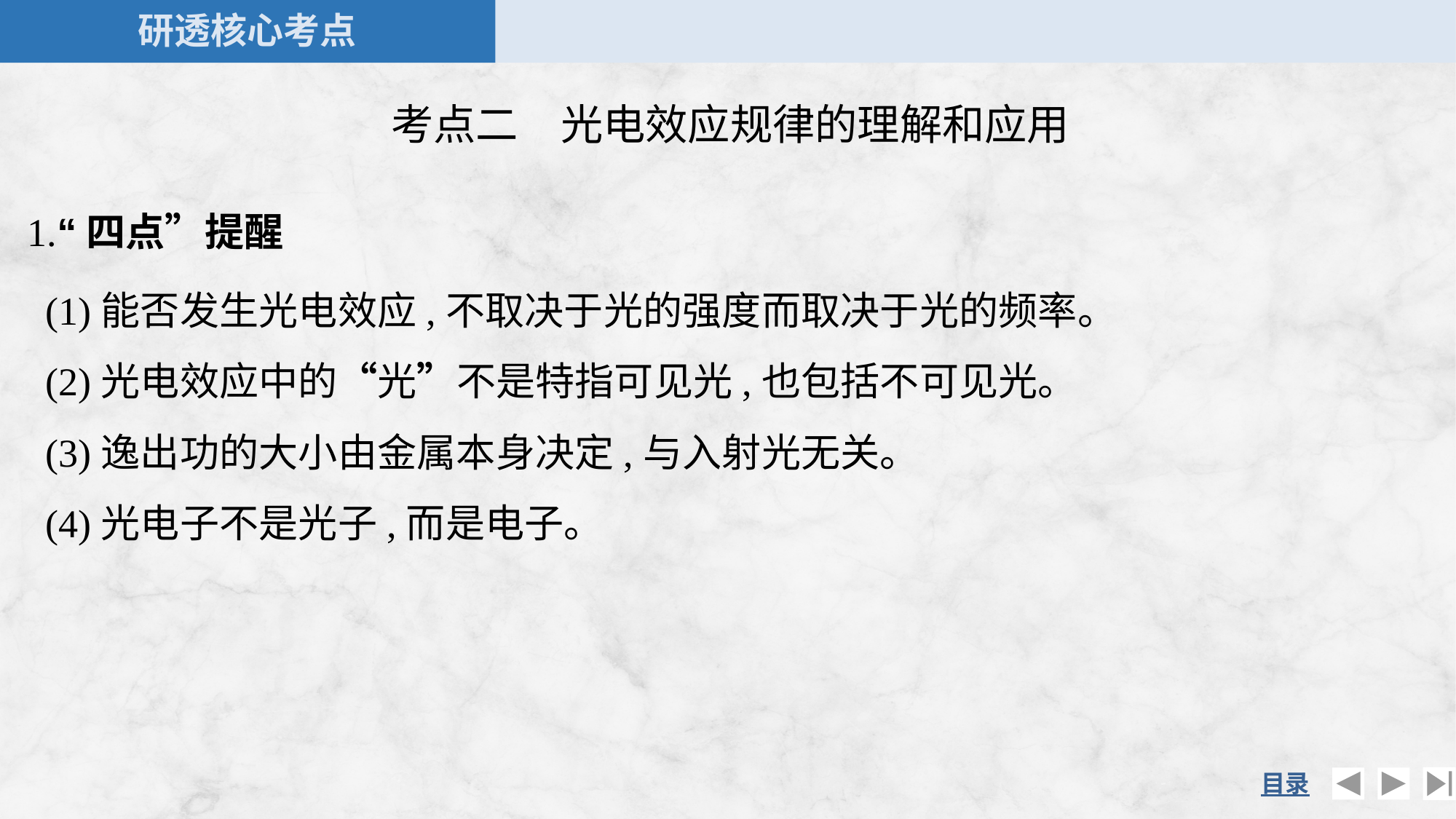

考点二　光电效应规律的理解和应用
1.“四点”提醒
(1)能否发生光电效应,不取决于光的强度而取决于光的频率。
(2)光电效应中的“光”不是特指可见光,也包括不可见光。
(3)逸出功的大小由金属本身决定,与入射光无关。
(4)光电子不是光子,而是电子。